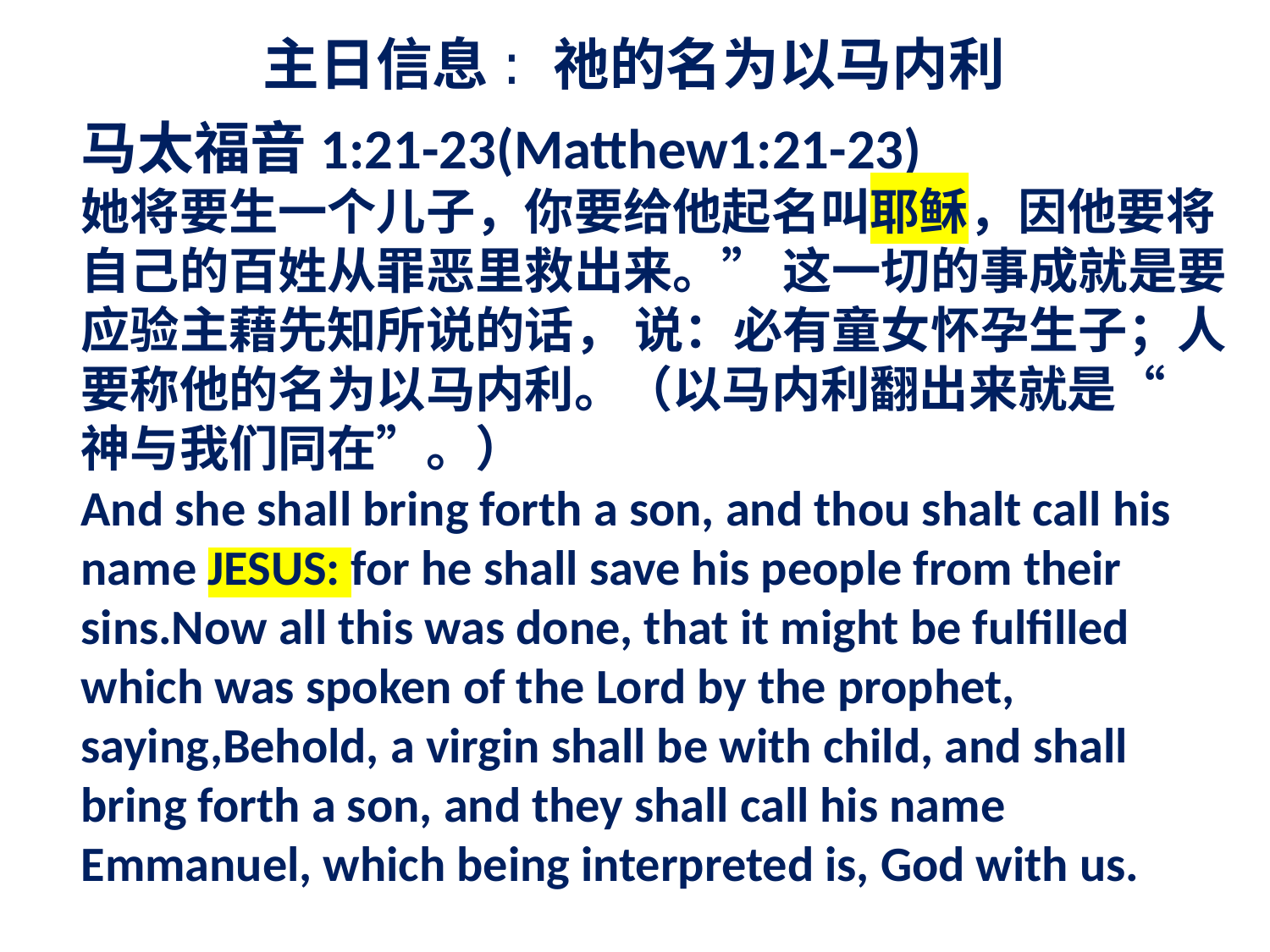

主日信息: 祂的名为以马内利

马太福音1:21-23(Matthew1:21-23)
她将要生一个儿子，你要给他起名叫耶稣，因他要将自己的百姓从罪恶里救出来。” 这一切的事成就是要应验主藉先知所说的话， 说：必有童女怀孕生子；人要称他的名为以马内利。（以马内利翻出来就是“　神与我们同在”。）
And she shall bring forth a son, and thou shalt call his name JESUS: for he shall save his people from their sins.Now all this was done, that it might be fulfilled which was spoken of the Lord by the prophet, saying,Behold, a virgin shall be with child, and shall bring forth a son, and they shall call his name Emmanuel, which being interpreted is, God with us.